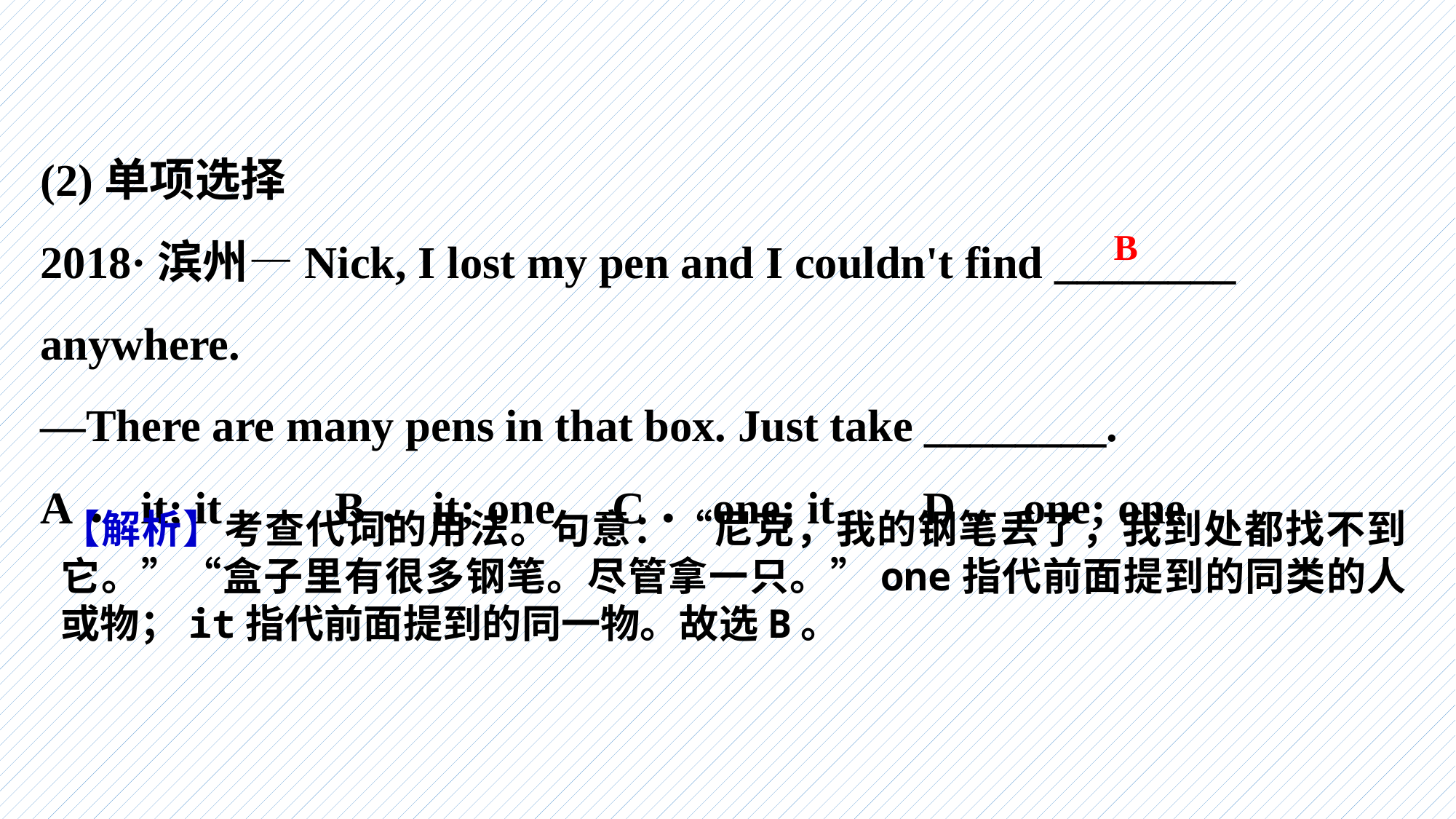

(2)单项选择
2018·滨州—Nick, I lost my pen and I couldn't find ________ anywhere.
—There are many pens in that box. Just take ________.
A．it; it　　B．it; one     C．one; it　  D．one; one
B
【解析】考查代词的用法。句意：“尼克，我的钢笔丢了，我到处都找不到它。”“盒子里有很多钢笔。尽管拿一只。”one指代前面提到的同类的人或物；it指代前面提到的同一物。故选B。